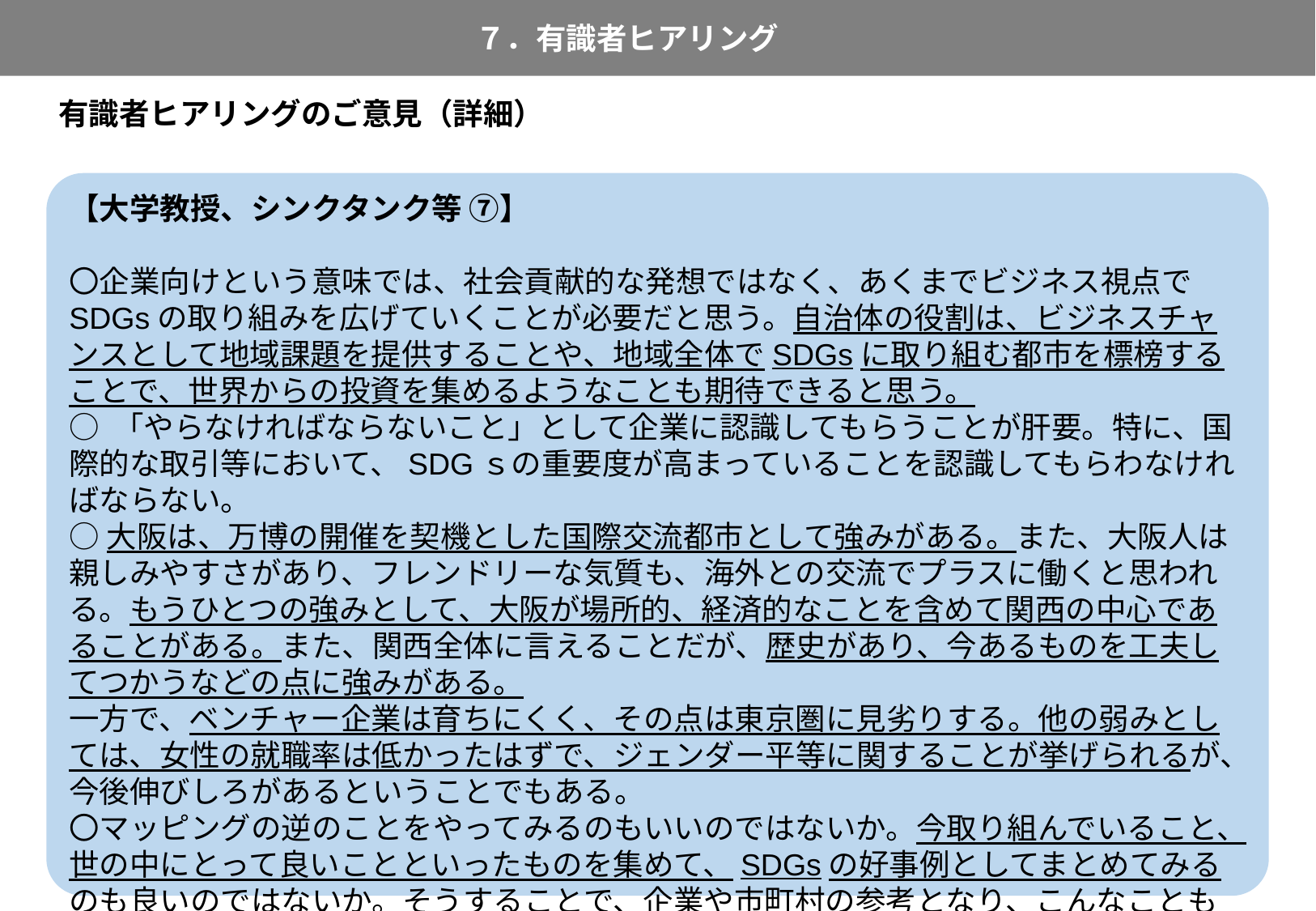

７．有識者ヒアリング
100
有識者ヒアリングのご意見（詳細）
【大学教授、シンクタンク等 ⑦】

〇企業向けという意味では、社会貢献的な発想ではなく、あくまでビジネス視点でSDGsの取り組みを広げていくことが必要だと思う。自治体の役割は、ビジネスチャンスとして地域課題を提供することや、地域全体でSDGsに取り組む都市を標榜することで、世界からの投資を集めるようなことも期待できると思う。
○ 「やらなければならないこと」として企業に認識してもらうことが肝要。特に、国際的な取引等において、SDGｓの重要度が高まっていることを認識してもらわなければならない。
○大阪は、万博の開催を契機とした国際交流都市として強みがある。また、大阪人は親しみやすさがあり、フレンドリーな気質も、海外との交流でプラスに働くと思われる。もうひとつの強みとして、大阪が場所的、経済的なことを含めて関西の中心であることがある。また、関西全体に言えることだが、歴史があり、今あるものを工夫してつかうなどの点に強みがある。
一方で、ベンチャー企業は育ちにくく、その点は東京圏に見劣りする。他の弱みとしては、女性の就職率は低かったはずで、ジェンダー平等に関することが挙げられるが、今後伸びしろがあるということでもある。
〇マッピングの逆のことをやってみるのもいいのではないか。今取り組んでいること、世の中にとって良いことといったものを集めて、SDGsの好事例としてまとめてみるのも良いのではないか。そうすることで、企業や市町村の参考となり、こんなこともある、あんな異なるアプローチもあると色々アイデアが出てくることが期待できる。